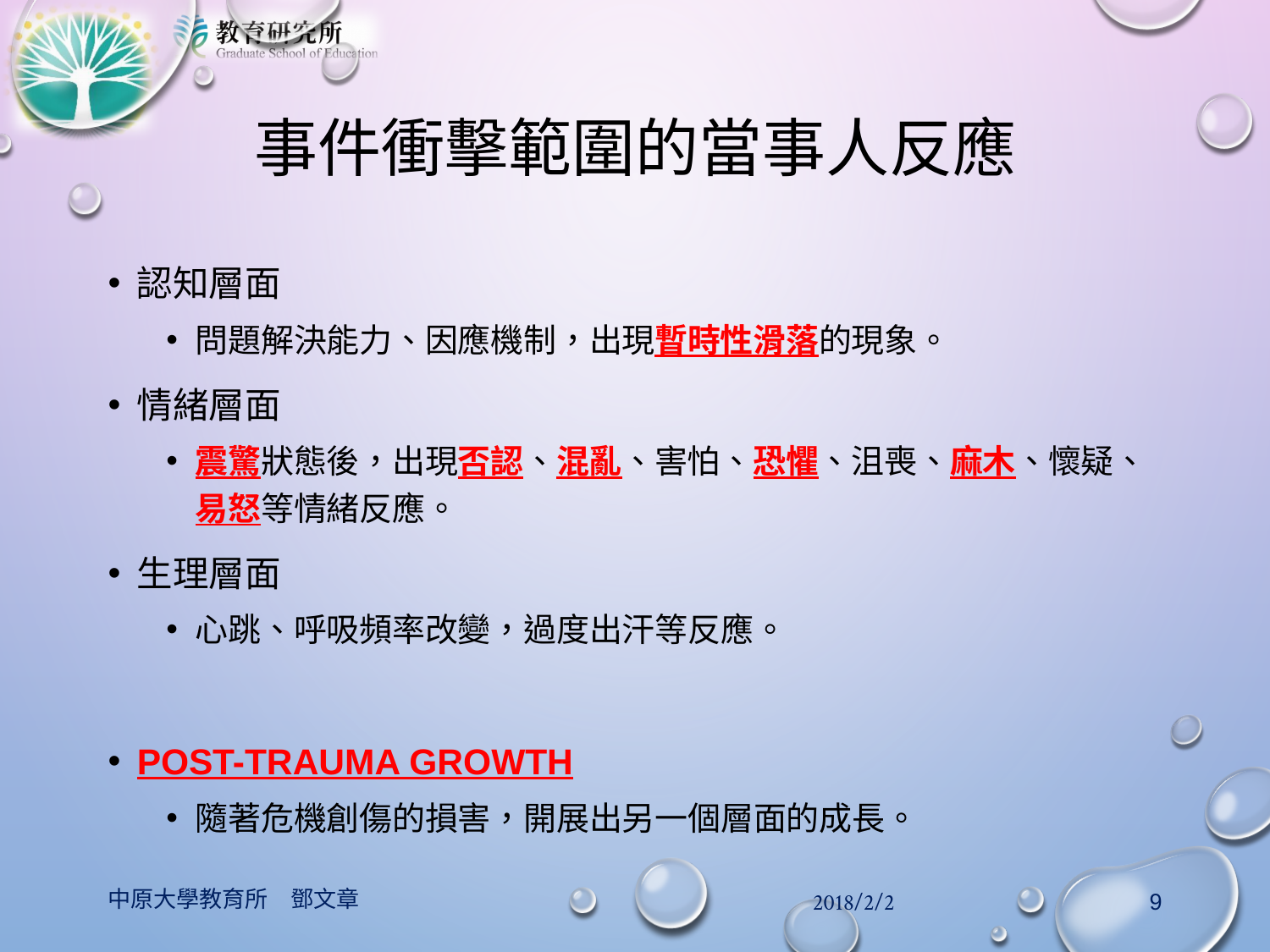

# 事件衝擊範圍的當事人反應
認知層面
問題解決能力、因應機制，出現暫時性滑落的現象。
情緒層面
震驚狀態後，出現否認、混亂、害怕、恐懼、沮喪、麻木、懷疑、易怒等情緒反應。
生理層面
心跳、呼吸頻率改變，過度出汗等反應。

Post-Trauma Growth
隨著危機創傷的損害，開展出另一個層面的成長。
中原大學教育所　鄧文章
2018/2/2
9